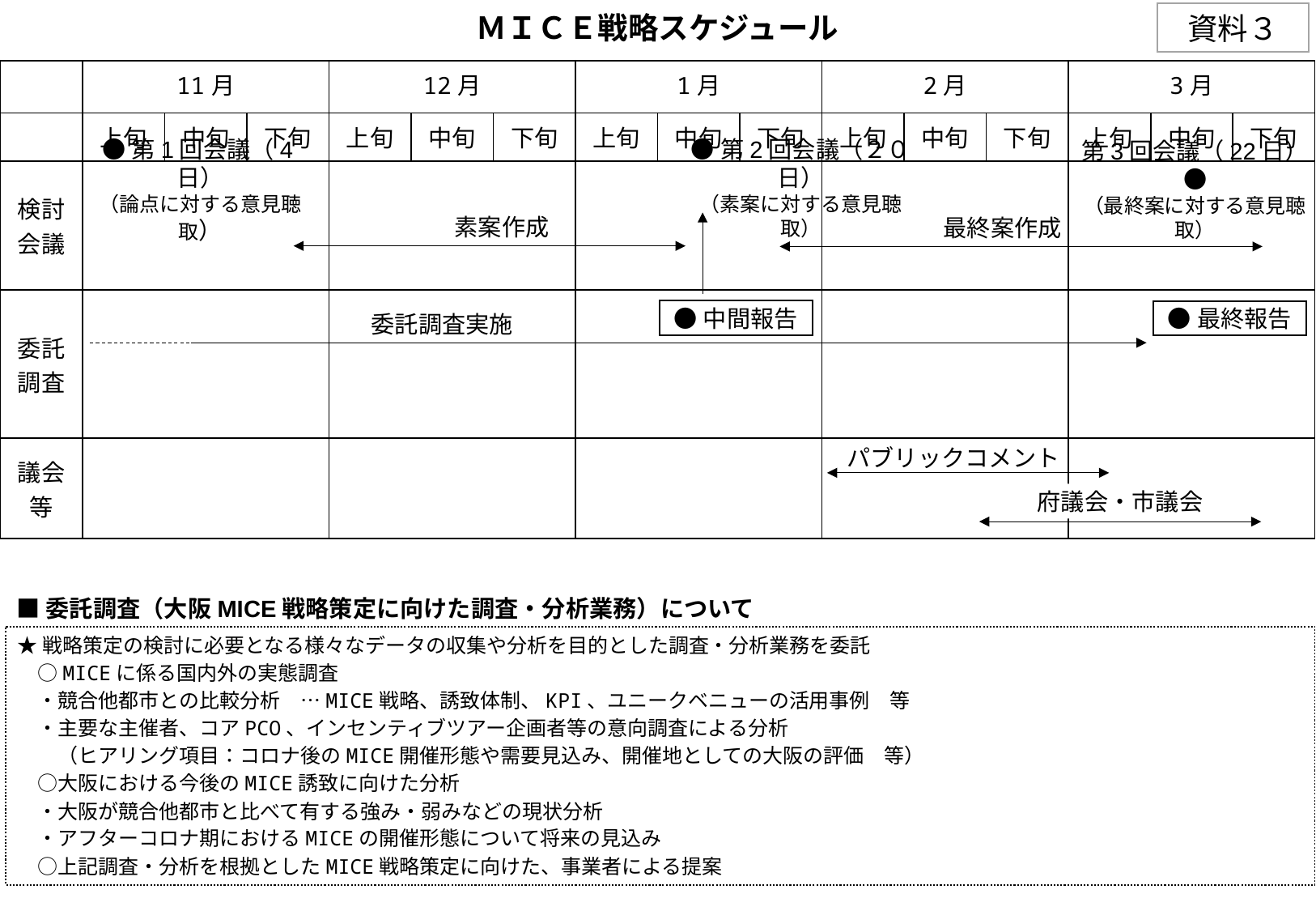

ＭＩＣＥ戦略スケジュール
資料３
|  | 11月 |  |  | 12月 |  |  | 1月 |  |  | 2月 |  |  | 3月 |  |  |
| --- | --- | --- | --- | --- | --- | --- | --- | --- | --- | --- | --- | --- | --- | --- | --- |
|  | 上旬 | 中旬 | 下旬 | 上旬 | 中旬 | 下旬 | 上旬 | 中旬 | 下旬 | 上旬 | 中旬 | 下旬 | 上旬 | 中旬 | 下旬 |
| 検討会議 |  |  |  |  |  |  |  |  |  |  |  |  |  |  |  |
| 委託調査 |  |  |  |  |  |  |  |  |  |  |  |  |  |  |  |
| 議会等 |  |  |  |  |  |  |  |  |  |  |  |  |  |  |  |
●第2回会議（２０日）
（素案に対する意見聴取）
●第1回会議（4日）
（論点に対する意見聴取）
第3回会議（22日）●
（最終案に対する意見聴取）
素案作成
最終案作成
●中間報告
●最終報告
委託調査実施
パブリックコメント
府議会・市議会
■委託調査（大阪MICE戦略策定に向けた調査・分析業務）について
★戦略策定の検討に必要となる様々なデータの収集や分析を目的とした調査・分析業務を委託
　○MICEに係る国内外の実態調査
　・競合他都市との比較分析　…MICE戦略、誘致体制、KPI、ユニークベニューの活用事例　等
　・主要な主催者、コアPCO、インセンティブツアー企画者等の意向調査による分析
　　（ヒアリング項目：コロナ後のMICE開催形態や需要見込み、開催地としての大阪の評価　等）
　○大阪における今後のMICE誘致に向けた分析
　・大阪が競合他都市と比べて有する強み・弱みなどの現状分析
　・アフターコロナ期におけるMICEの開催形態について将来の見込み
　○上記調査・分析を根拠としたMICE戦略策定に向けた、事業者による提案